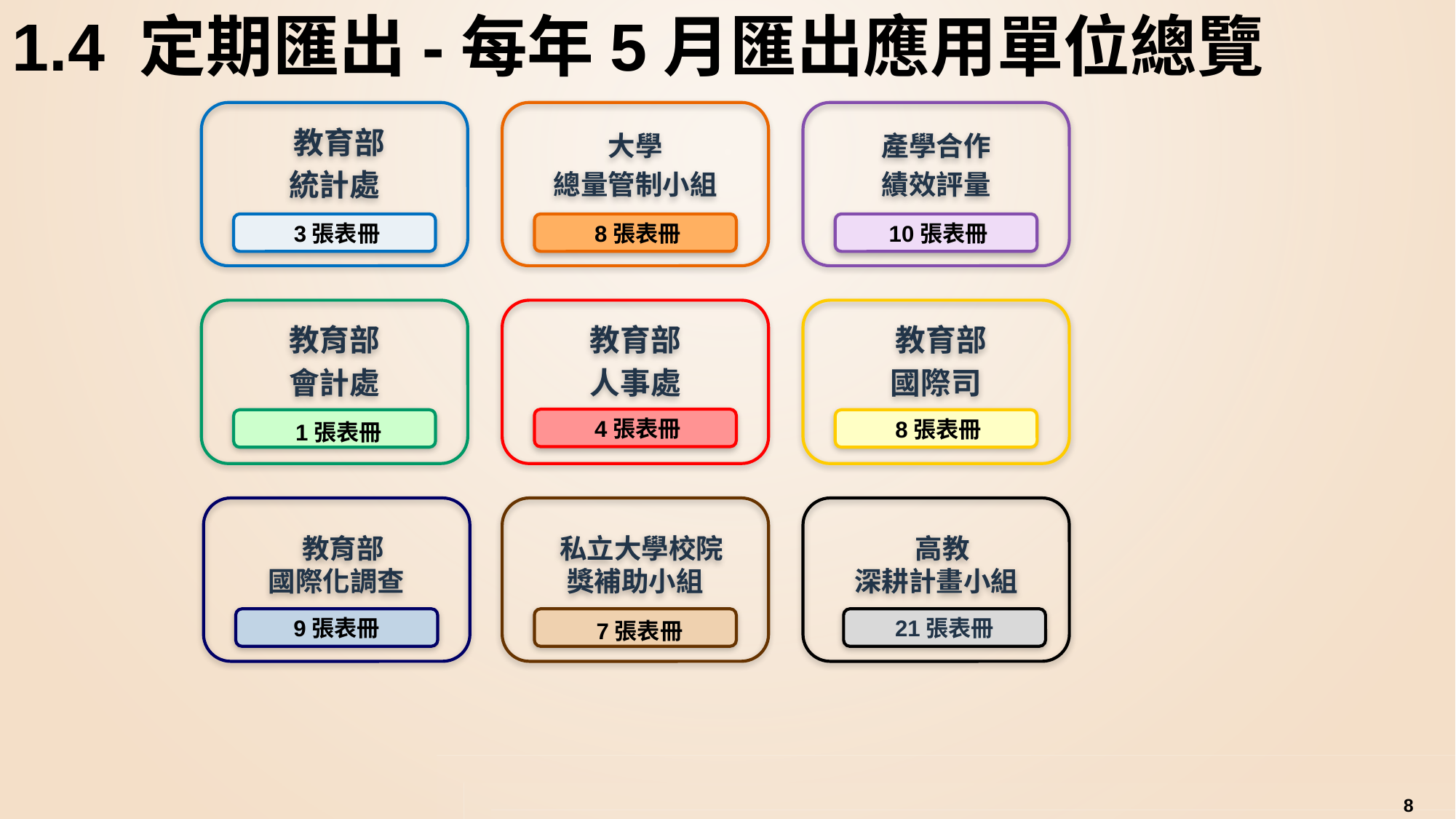

# 1.4 定期匯出-每年5月匯出應用單位總覽
 教育部
統計處

大學
總量管制小組

產學合作
績效評量

 10張表冊
 3張表冊
 8張表冊
教育部
會計處

教育部
人事處

 教育部
國際司

 4張表冊
 1張表冊
 8張表冊
 教育部
國際化調查

 私立大學校院
獎補助小組

 高教
深耕計畫小組

9張表冊
 7張表冊
21張表冊